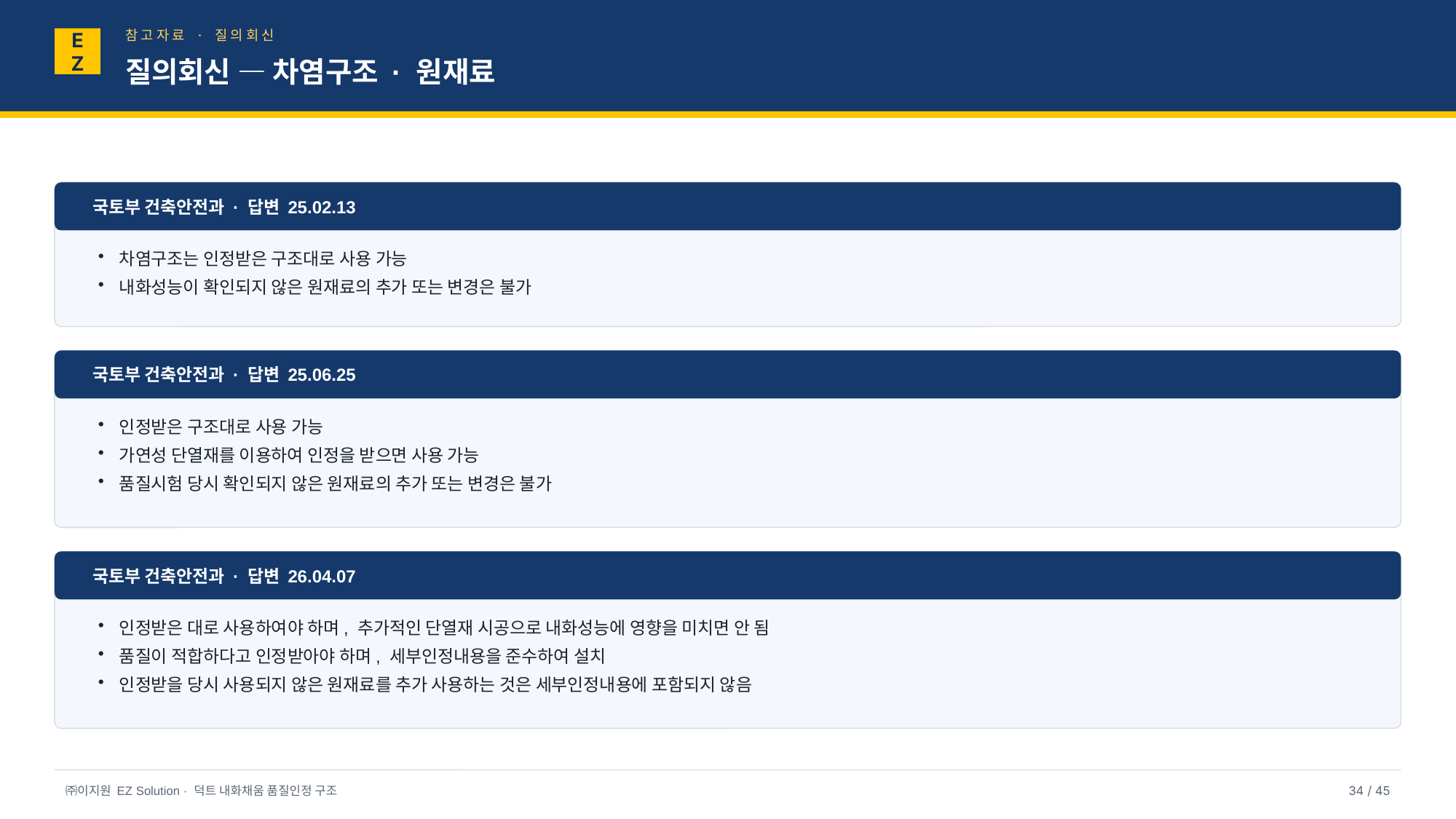

참고자료 · 질의회신

EZ
질의회신 — 차염구조 · 원재료

국토부 건축안전과 · 답변 25.02.13
차염구조는 인정받은 구조대로 사용 가능
내화성능이 확인되지 않은 원재료의 추가 또는 변경은 불가

국토부 건축안전과 · 답변 25.06.25
인정받은 구조대로 사용 가능
가연성 단열재를 이용하여 인정을 받으면 사용 가능
품질시험 당시 확인되지 않은 원재료의 추가 또는 변경은 불가

국토부 건축안전과 · 답변 26.04.07
인정받은 대로 사용하여야 하며, 추가적인 단열재 시공으로 내화성능에 영향을 미치면 안 됨
품질이 적합하다고 인정받아야 하며, 세부인정내용을 준수하여 설치
인정받을 당시 사용되지 않은 원재료를 추가 사용하는 것은 세부인정내용에 포함되지 않음

㈜이지원 EZ Solution · 덕트 내화채움 품질인정 구조
34 / 45